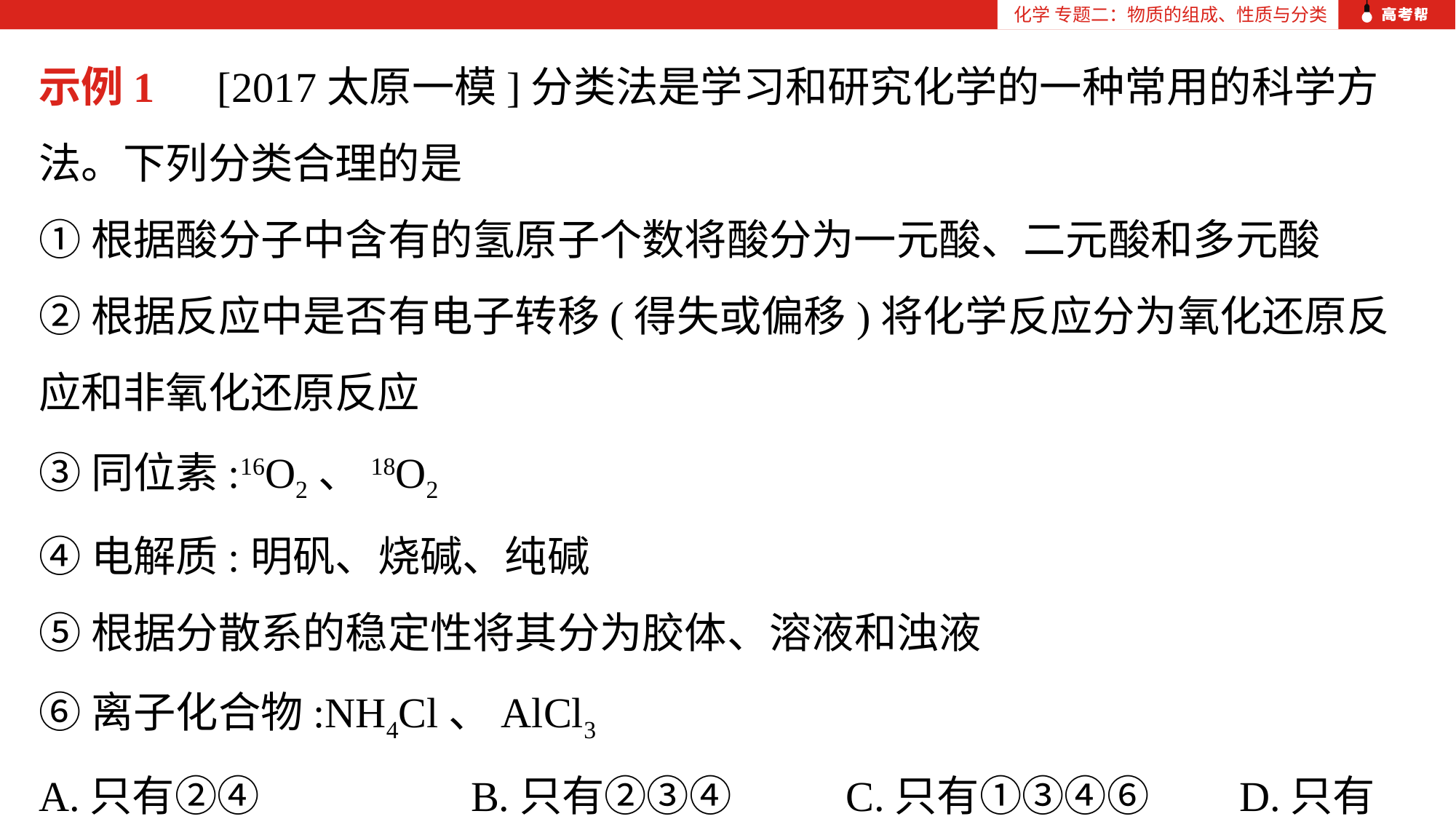

化学 专题二：物质的组成、性质与分类

示例1　[2017太原一模]分类法是学习和研究化学的一种常用的科学方法。下列分类合理的是
①根据酸分子中含有的氢原子个数将酸分为一元酸、二元酸和多元酸
②根据反应中是否有电子转移(得失或偏移)将化学反应分为氧化还原反应和非氧化还原反应
③同位素:16O2、18O2
④电解质:明矾、烧碱、纯碱
⑤根据分散系的稳定性将其分为胶体、溶液和浊液
⑥离子化合物:NH4Cl、AlCl3
A.只有②④	          B.只有②③④           C.只有①③④⑥	D.只有①⑤